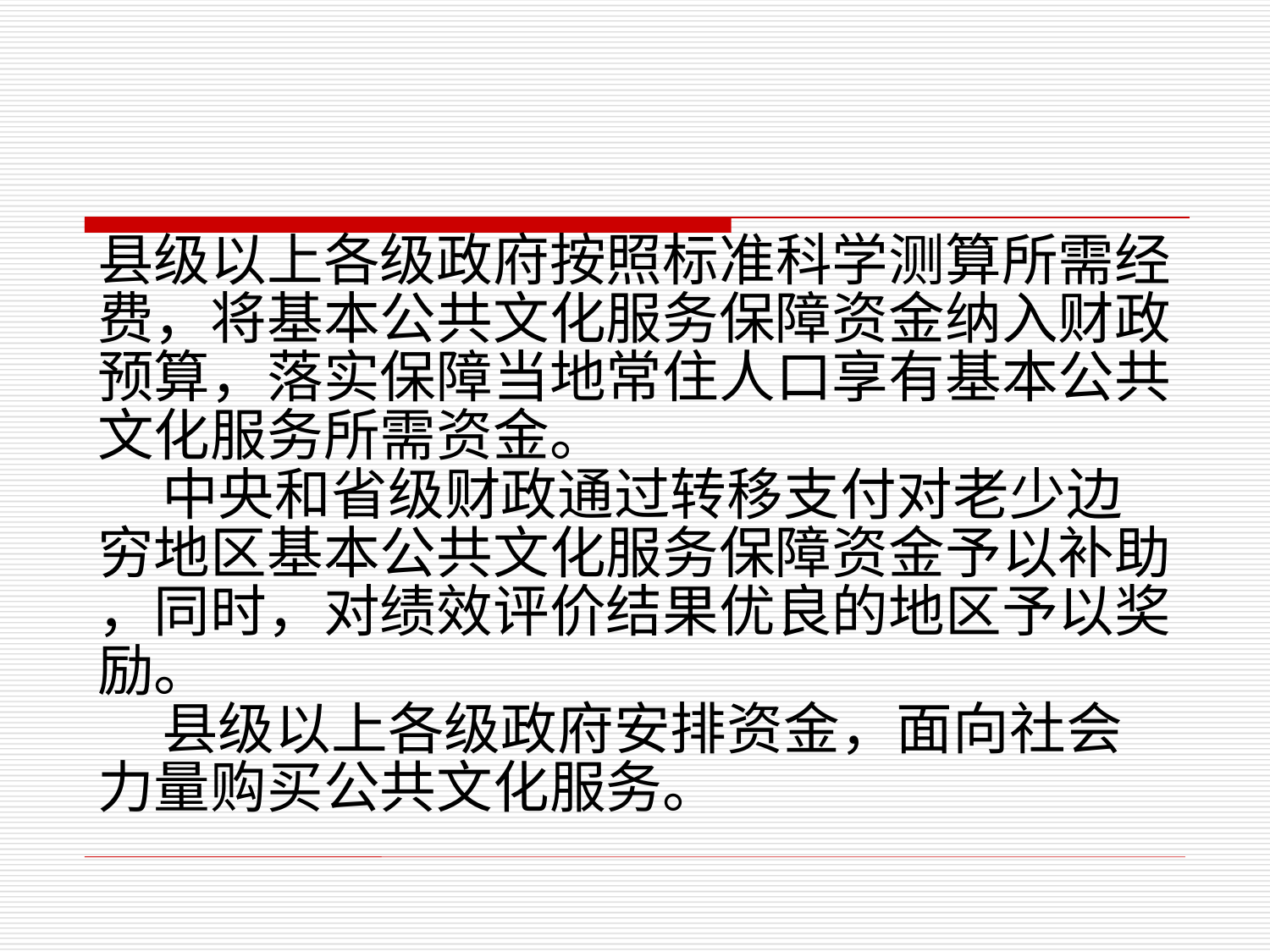

县级以上各级政府按照标准科学测算所需经
费，将基本公共文化服务保障资金纳入财政
预算，落实保障当地常住人口享有基本公共
文化服务所需资金。
    中央和省级财政通过转移支付对老少边
穷地区基本公共文化服务保障资金予以补助
，同时，对绩效评价结果优良的地区予以奖
励。
    县级以上各级政府安排资金，面向社会
力量购买公共文化服务。